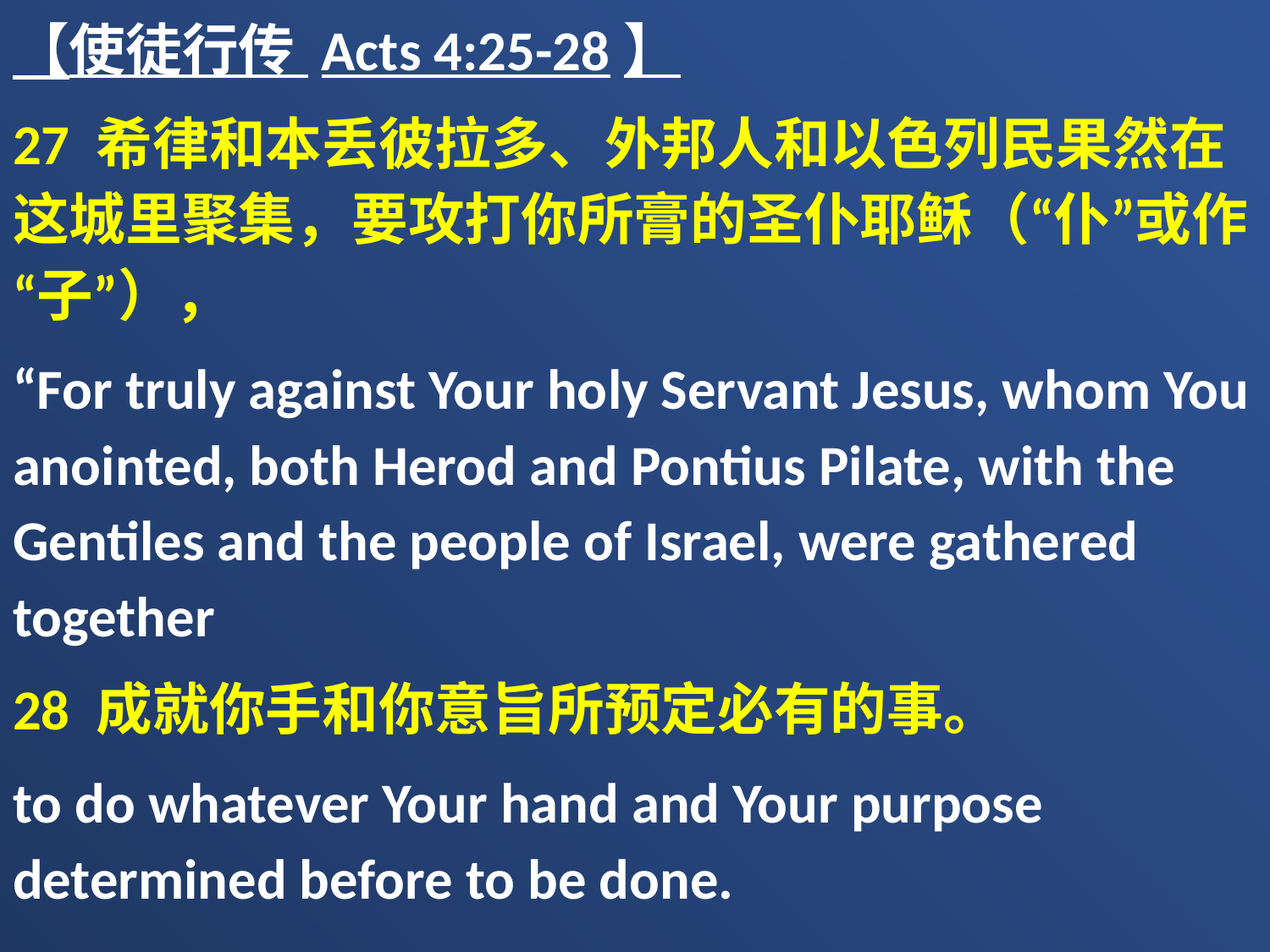

【使徒行传 Acts 4:25-28】
27 希律和本丢彼拉多、外邦人和以色列民果然在这城里聚集，要攻打你所膏的圣仆耶稣（“仆”或作“子”），
“For truly against Your holy Servant Jesus, whom You anointed, both Herod and Pontius Pilate, with the Gentiles and the people of Israel, were gathered together
28 成就你手和你意旨所预定必有的事。
to do whatever Your hand and Your purpose determined before to be done.